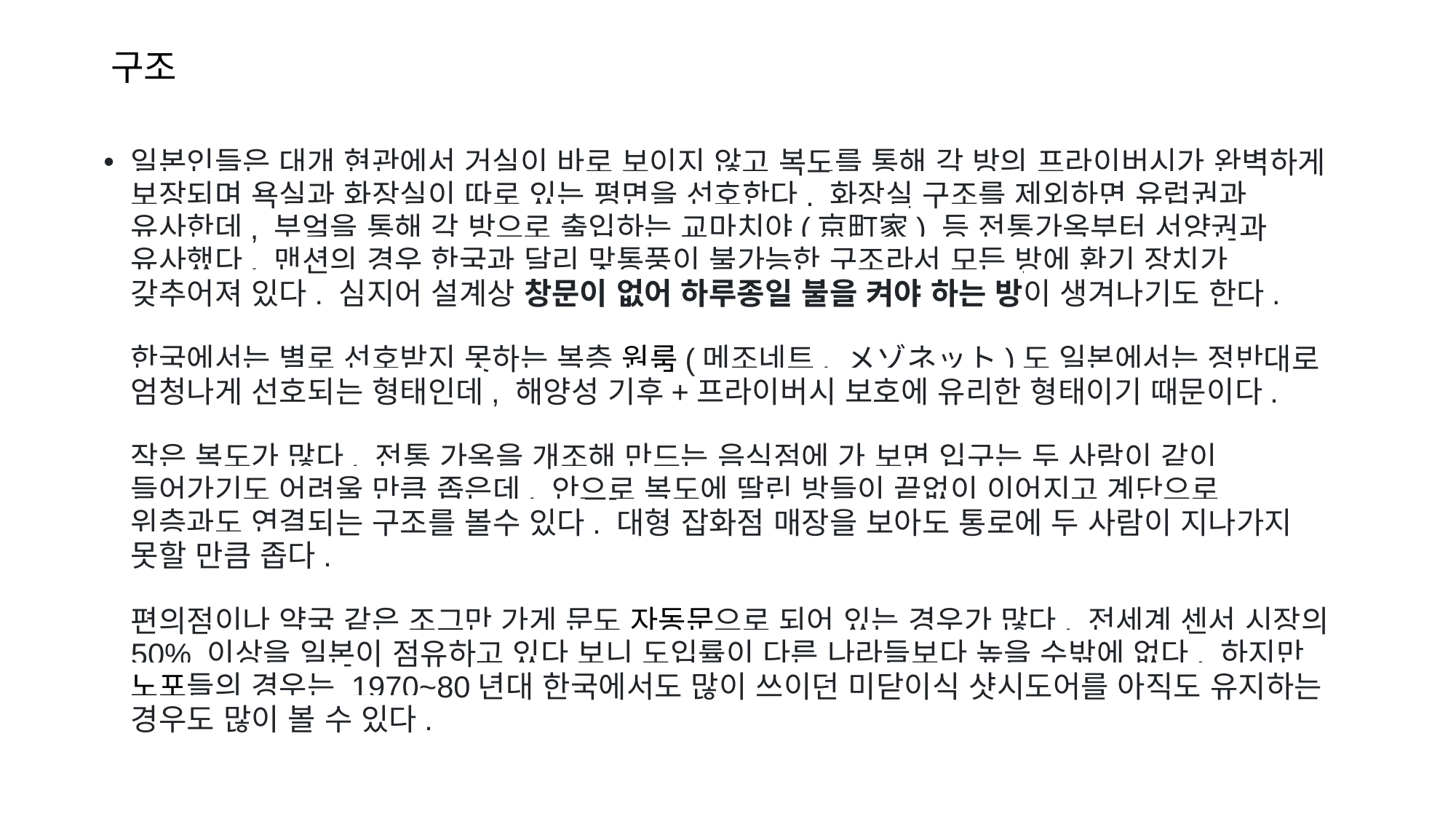

# 구조
일본인들은 대개 현관에서 거실이 바로 보이지 않고 복도를 통해 각 방의 프라이버시가 완벽하게 보장되며 욕실과 화장실이 따로 있는 평면을 선호한다. 화장실 구조를 제외하면 유럽권과 유사한데, 부엌을 통해 각 방으로 출입하는 교마치야(京町家) 등 전통가옥부터 서양권과 유사했다. 맨션의 경우 한국과 달리 맞통풍이 불가능한 구조라서 모든 방에 환기 장치가 갖추어져 있다. 심지어 설계상 창문이 없어 하루종일 불을 켜야 하는 방이 생겨나기도 한다.
한국에서는 별로 선호받지 못하는 복층 원룸(메조네트, メゾネット)도 일본에서는 정반대로 엄청나게 선호되는 형태인데, 해양성 기후+프라이버시 보호에 유리한 형태이기 때문이다.
작은 복도가 많다. 전통 가옥을 개조해 만드는 음식점에 가 보면 입구는 두 사람이 같이 들어가기도 어려울 만큼 좁은데, 안으로 복도에 딸린 방들이 끝없이 이어지고 계단으로 위층과도 연결되는 구조를 볼수 있다. 대형 잡화점 매장을 보아도 통로에 두 사람이 지나가지 못할 만큼 좁다.
편의점이나 약국 같은 조그만 가게 문도 자동문으로 되어 있는 경우가 많다. 전세계 센서 시장의 50% 이상을 일본이 점유하고 있다 보니 도입률이 다른 나라들보다 높을 수밖에 없다. 하지만 노포들의 경우는 1970~80년대 한국에서도 많이 쓰이던 미닫이식 샷시도어를 아직도 유지하는 경우도 많이 볼 수 있다.